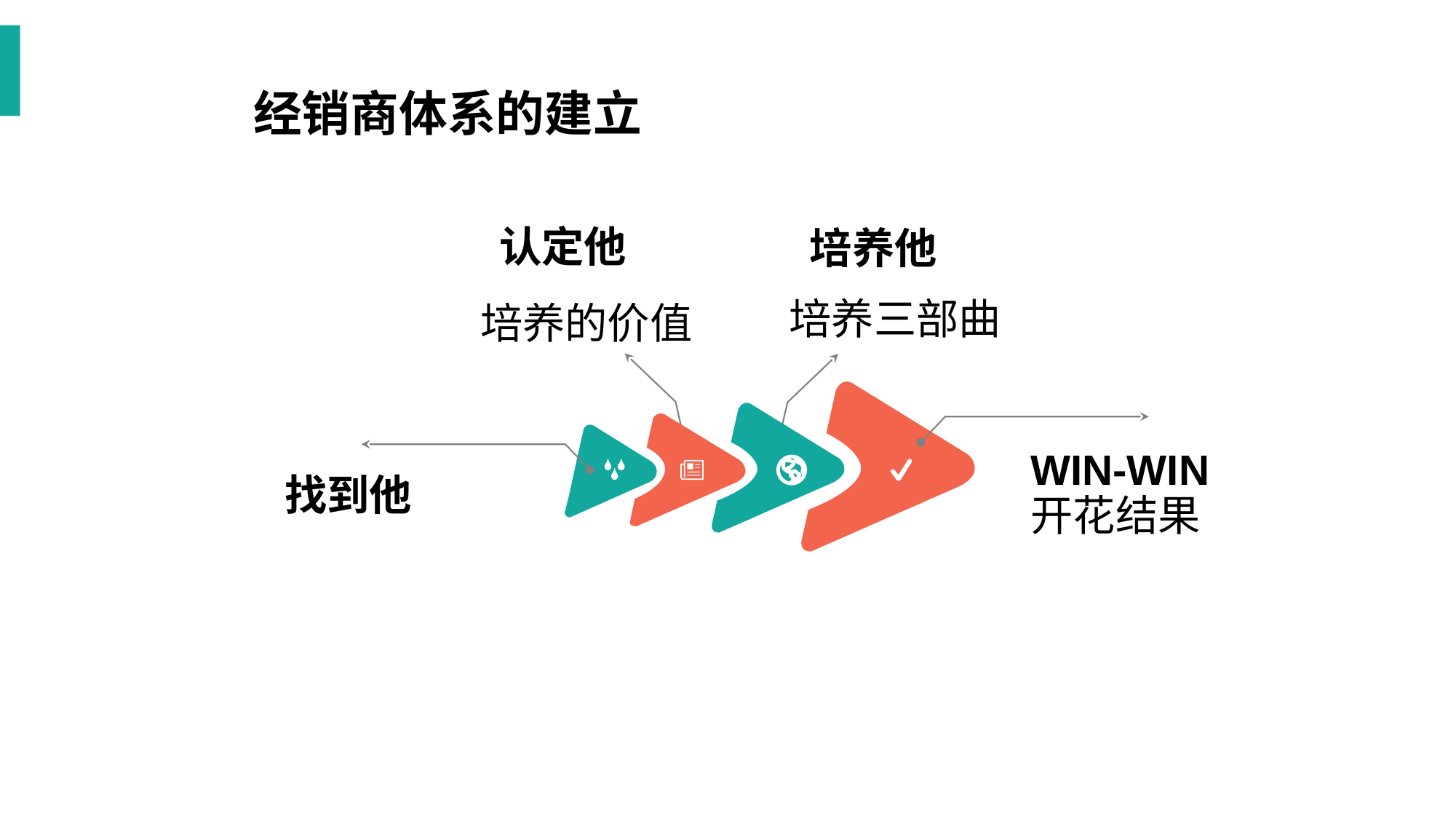

经销商体系的建立
认定他
培养他
培养三部曲
培养的价值

WIN-WIN
找到他
开花结果